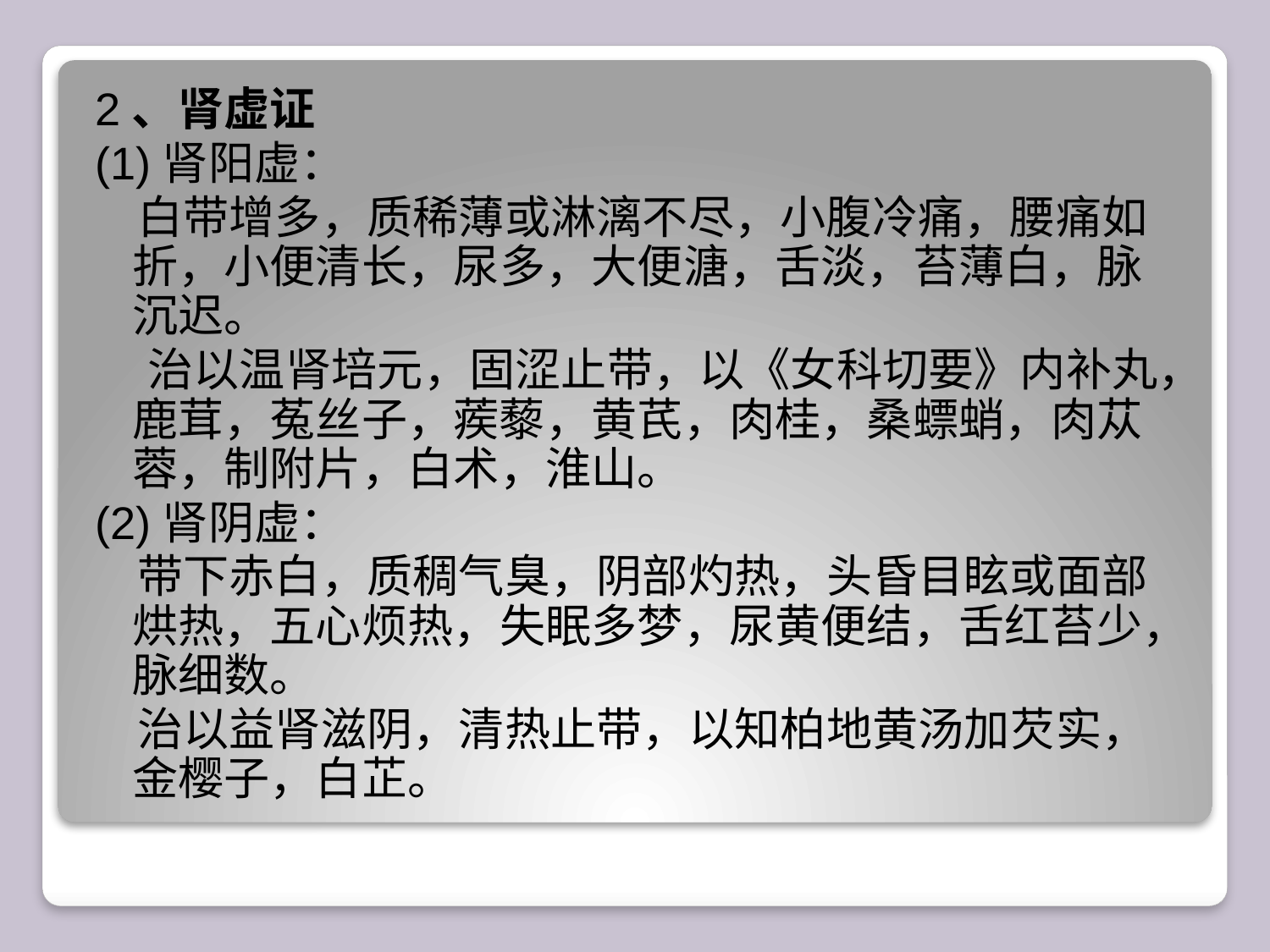

2、肾虚证
(1)肾阳虚：
   白带增多，质稀薄或淋漓不尽，小腹冷痛，腰痛如折，小便清长，尿多，大便溏，舌淡，苔薄白，脉沉迟。
    治以温肾培元，固涩止带，以《女科切要》内补丸，鹿茸，菟丝子，蒺藜，黄芪，肉桂，桑螵蛸，肉苁蓉，制附片，白术，淮山。
(2)肾阴虚：
   带下赤白，质稠气臭，阴部灼热，头昏目眩或面部烘热，五心烦热，失眠多梦，尿黄便结，舌红苔少，脉细数。
   治以益肾滋阴，清热止带，以知柏地黄汤加芡实，金樱子，白芷。